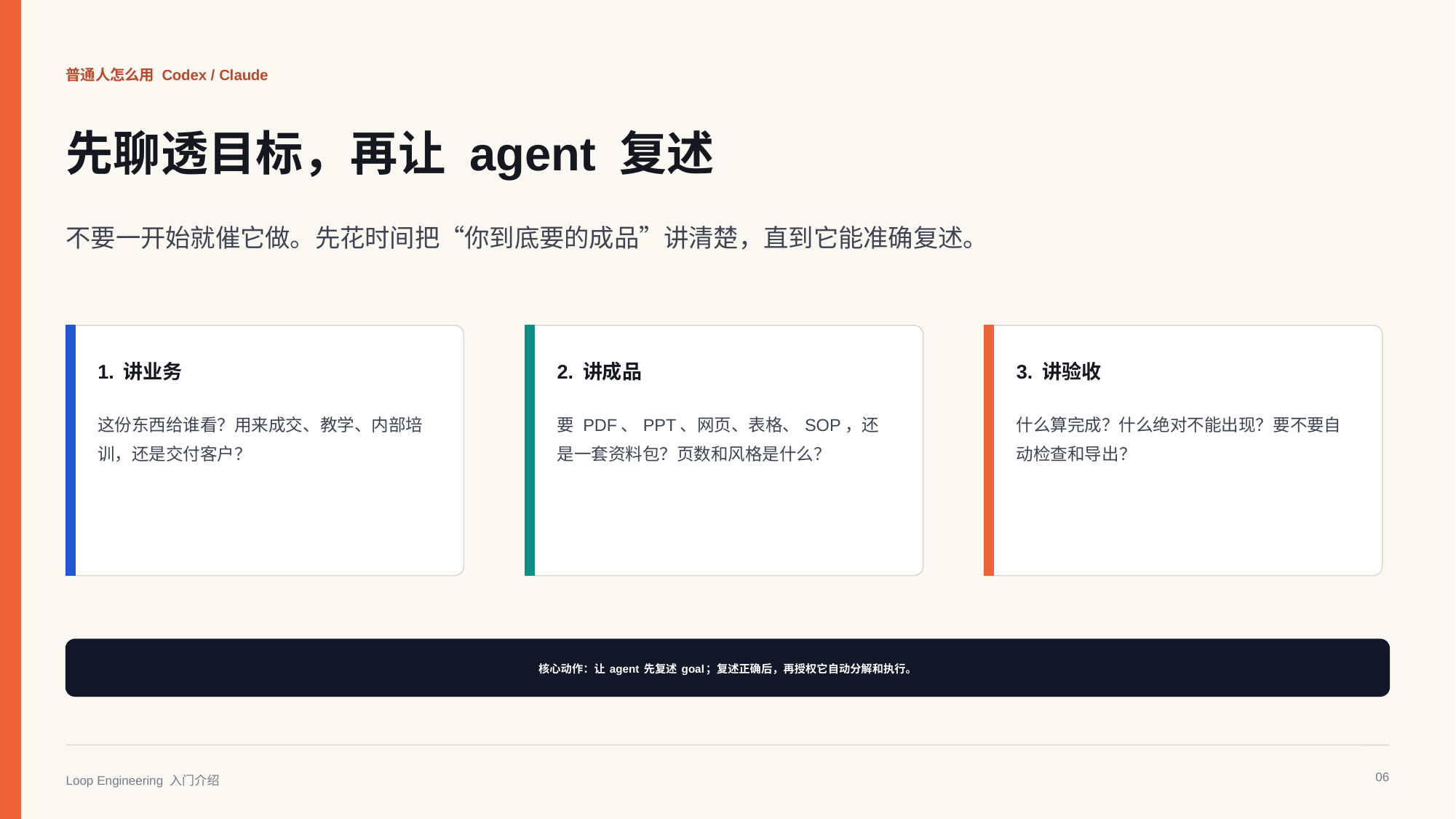

普通人怎么用 Codex / Claude
先聊透目标，再让 agent 复述
不要一开始就催它做。先花时间把“你到底要的成品”讲清楚，直到它能准确复述。

1. 讲业务
2. 讲成品
3. 讲验收
这份东西给谁看？用来成交、教学、内部培训，还是交付客户？
要 PDF、PPT、网页、表格、SOP，还是一套资料包？页数和风格是什么？
什么算完成？什么绝对不能出现？要不要自动检查和导出？

核心动作：让 agent 先复述 goal；复述正确后，再授权它自动分解和执行。

Loop Engineering 入门介绍
06